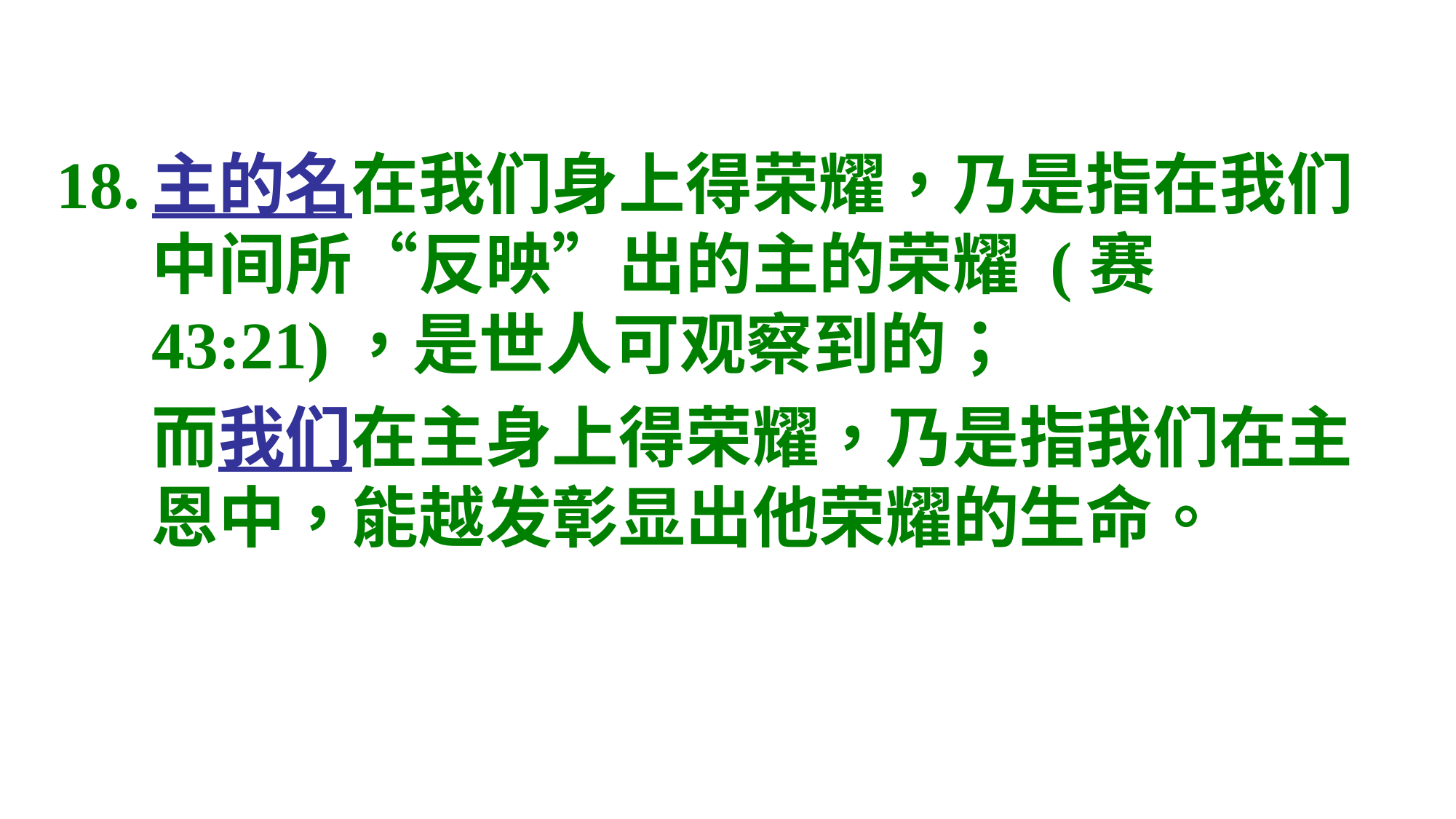

18.	主的名在我们身上得荣耀，乃是指在我们中间所“反映”出的主的荣耀 (赛43:21)，是世人可观察到的；
	而我们在主身上得荣耀，乃是指我们在主恩中，能越发彰显出他荣耀的生命。